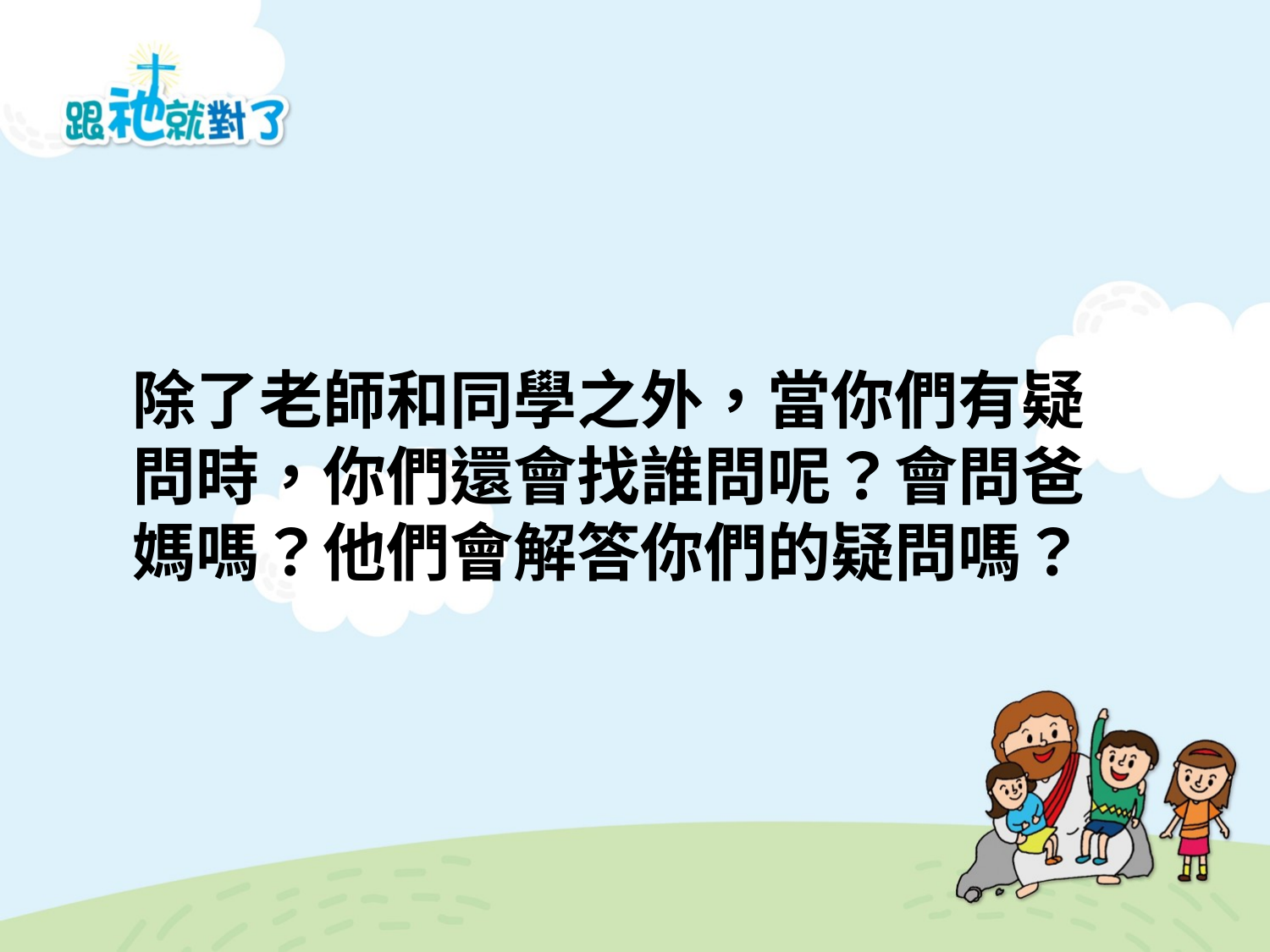

除了老師和同學之外，當你們有疑問時，你們還會找誰問呢？會問爸媽嗎？他們會解答你們的疑問嗎？